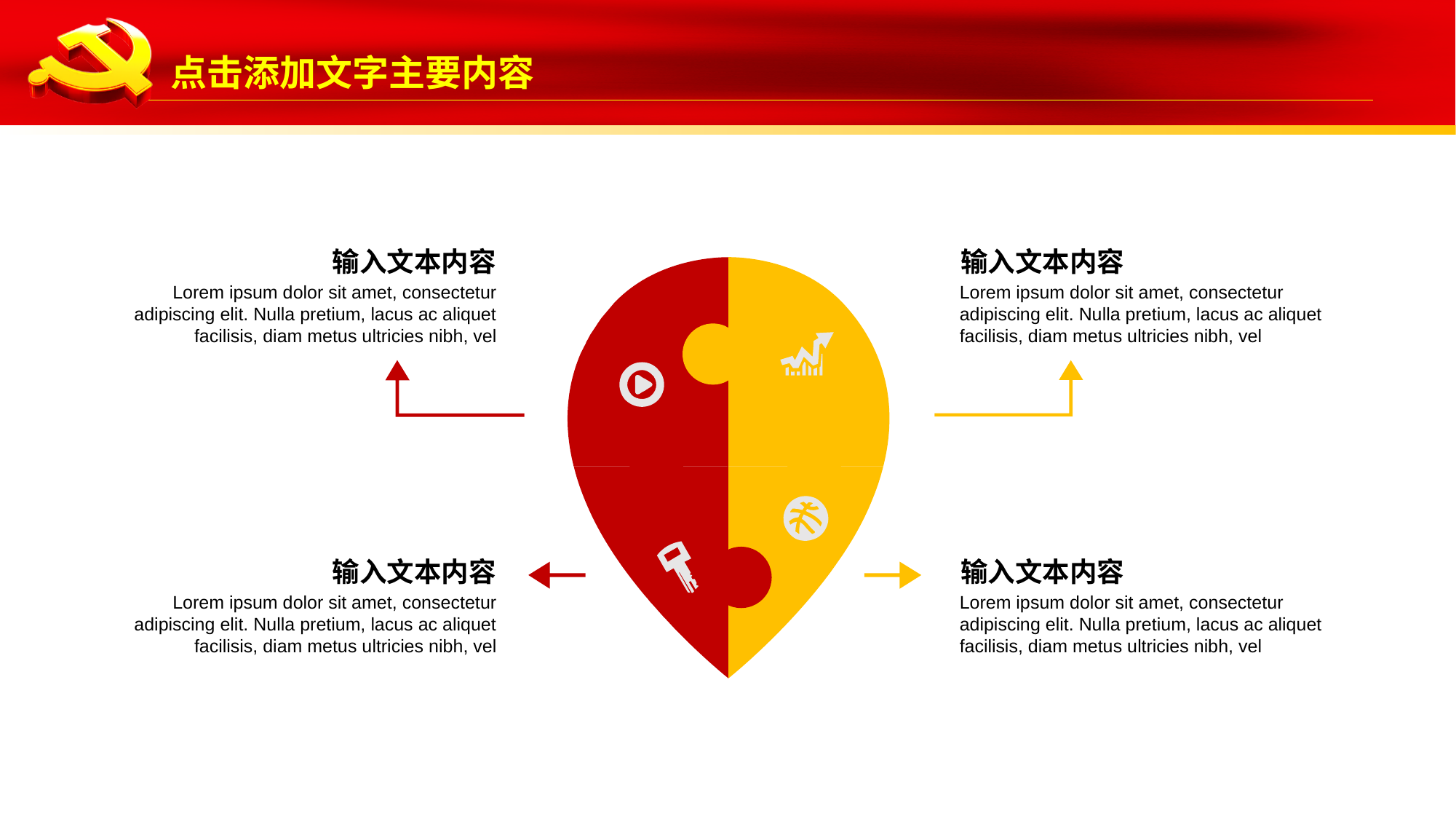

输入文本内容
Lorem ipsum dolor sit amet, consectetur adipiscing elit. Nulla pretium, lacus ac aliquet facilisis, diam metus ultricies nibh, vel
输入文本内容
Lorem ipsum dolor sit amet, consectetur adipiscing elit. Nulla pretium, lacus ac aliquet facilisis, diam metus ultricies nibh, vel

输入文本内容
Lorem ipsum dolor sit amet, consectetur adipiscing elit. Nulla pretium, lacus ac aliquet facilisis, diam metus ultricies nibh, vel
输入文本内容
Lorem ipsum dolor sit amet, consectetur adipiscing elit. Nulla pretium, lacus ac aliquet facilisis, diam metus ultricies nibh, vel